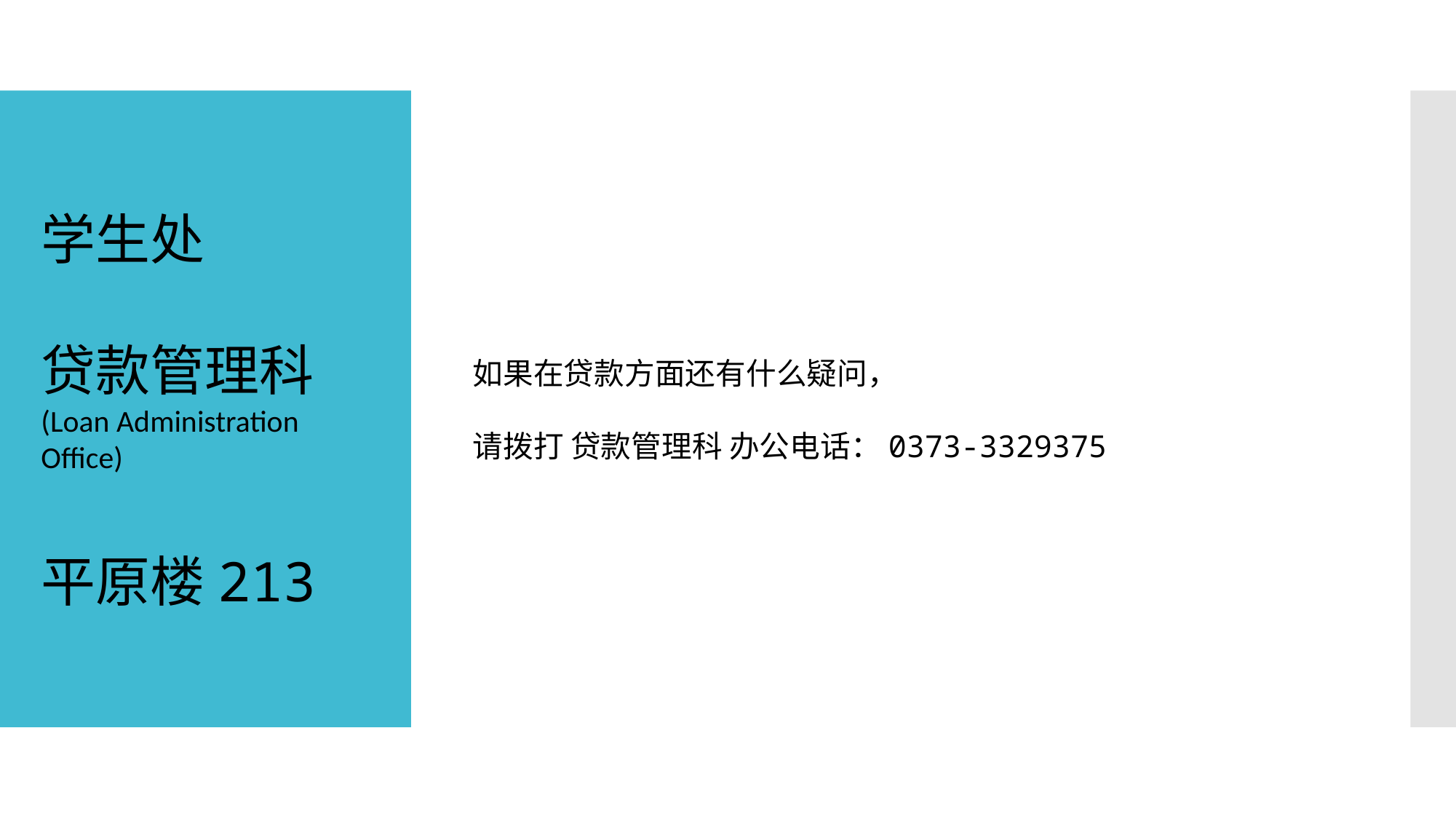

学生处
贷款管理科
(Loan Administration Office)
平原楼213

如果在贷款方面还有什么疑问，

请拨打 贷款管理科 办公电话：0373-3329375